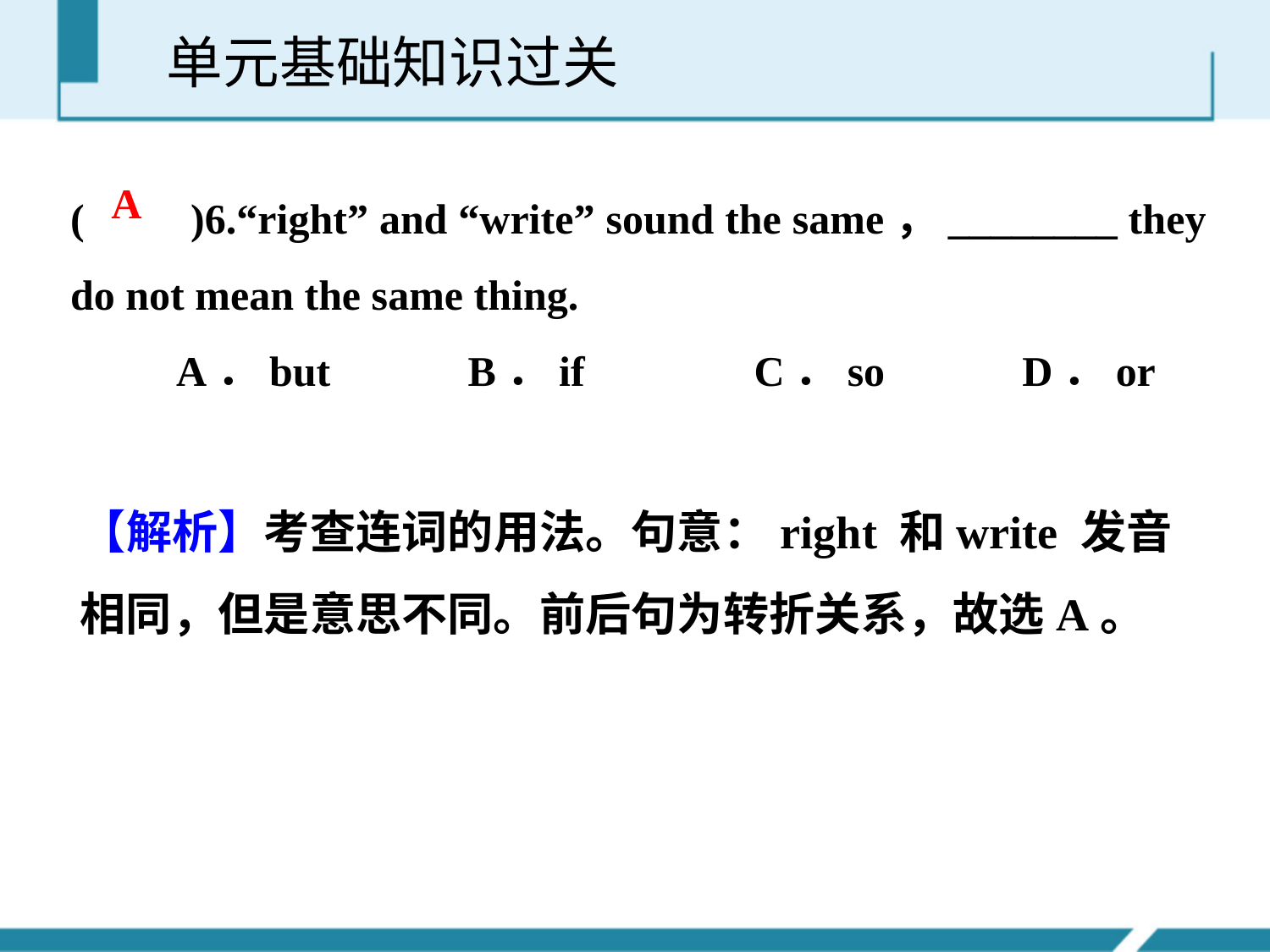

单元基础知识过关
(　　)6.“right” and “write” sound the same，________ they do not mean the same thing.
          A．but             B．if                C．so             D．or
A
【解析】考查连词的用法。句意：right 和write 发音相同，但是意思不同。前后句为转折关系，故选A。